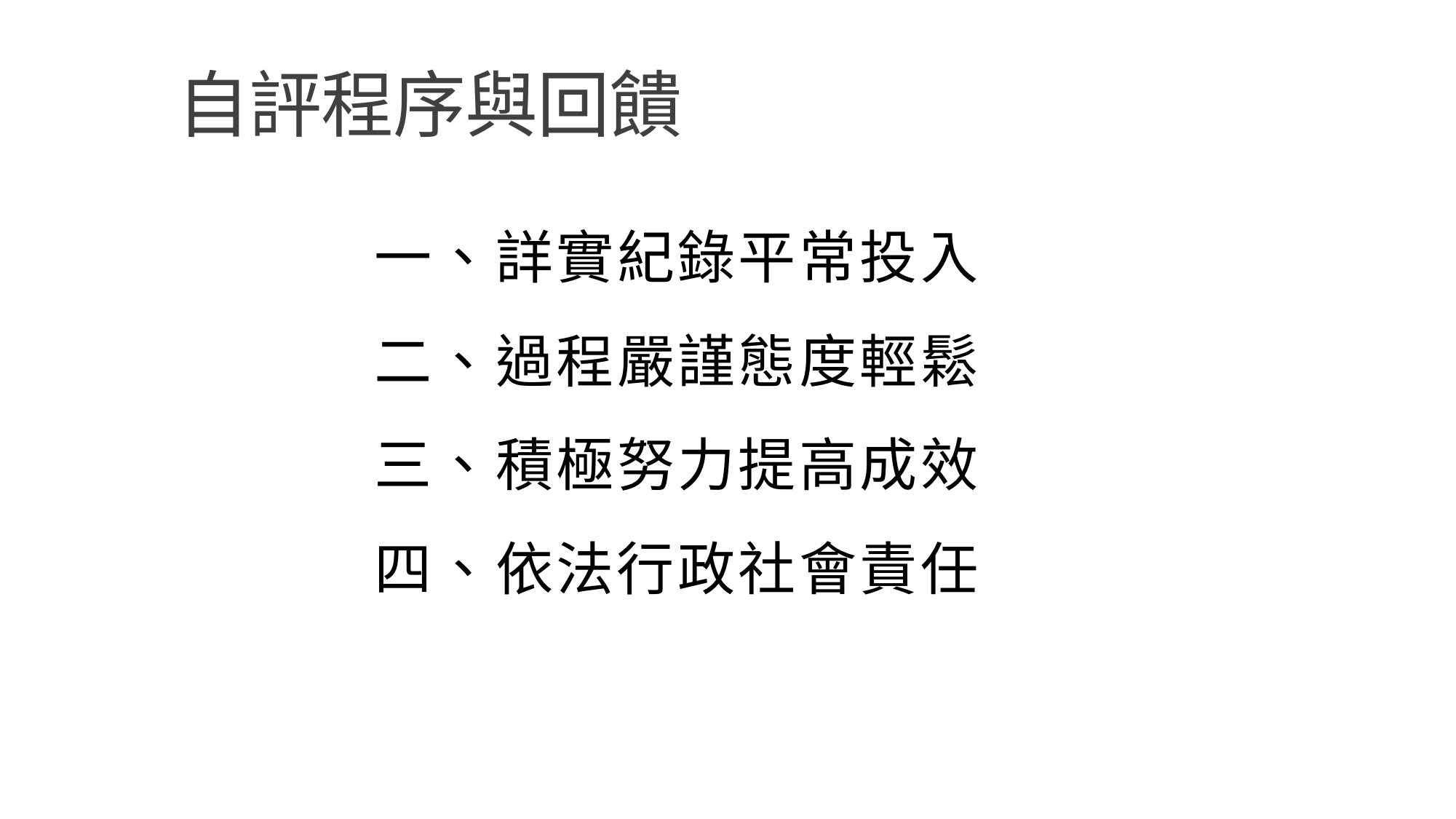

# 自評程序與回饋
一、詳實紀錄平常投入
二、過程嚴謹態度輕鬆
三、積極努力提高成效
四、依法行政社會責任
14